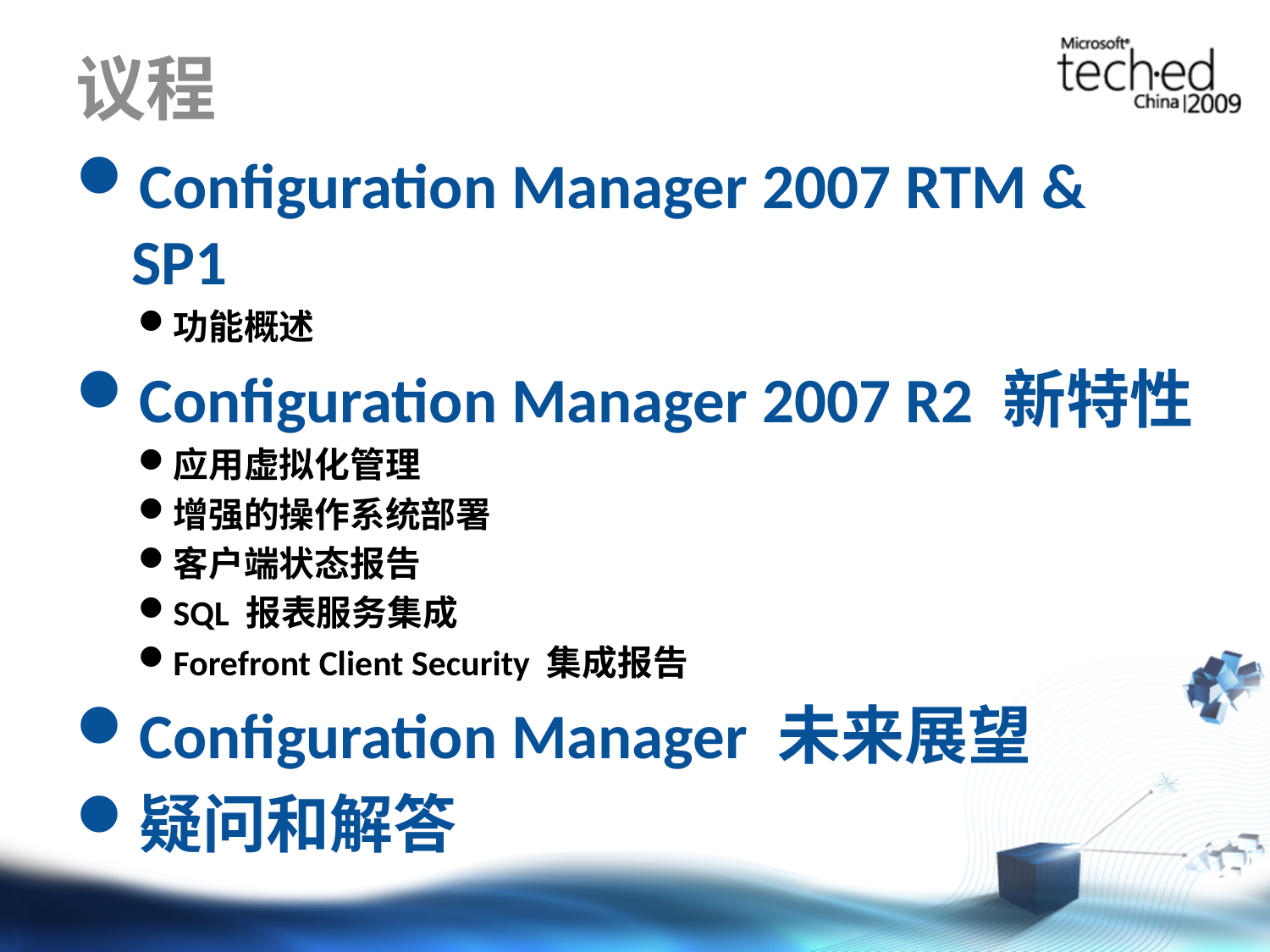

# 议程
Configuration Manager 2007 RTM & SP1
功能概述
Configuration Manager 2007 R2 新特性
应用虚拟化管理
增强的操作系统部署
客户端状态报告
SQL 报表服务集成
Forefront Client Security 集成报告
Configuration Manager 未来展望
疑问和解答